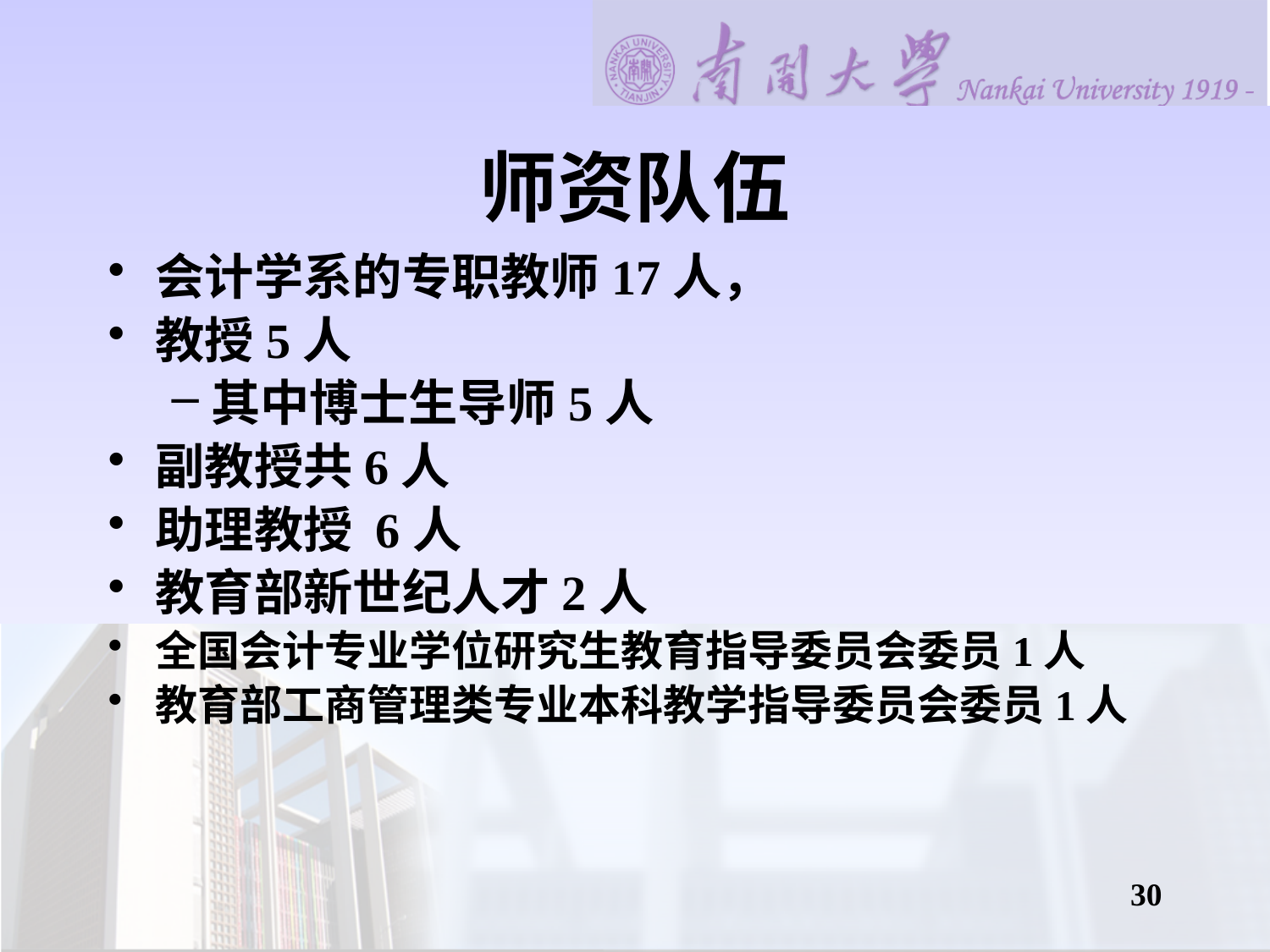

# 师资队伍
会计学系的专职教师17人，
教授5人
其中博士生导师5人
副教授共6人
助理教授 6人
教育部新世纪人才2人
全国会计专业学位研究生教育指导委员会委员1人
教育部工商管理类专业本科教学指导委员会委员1人

30